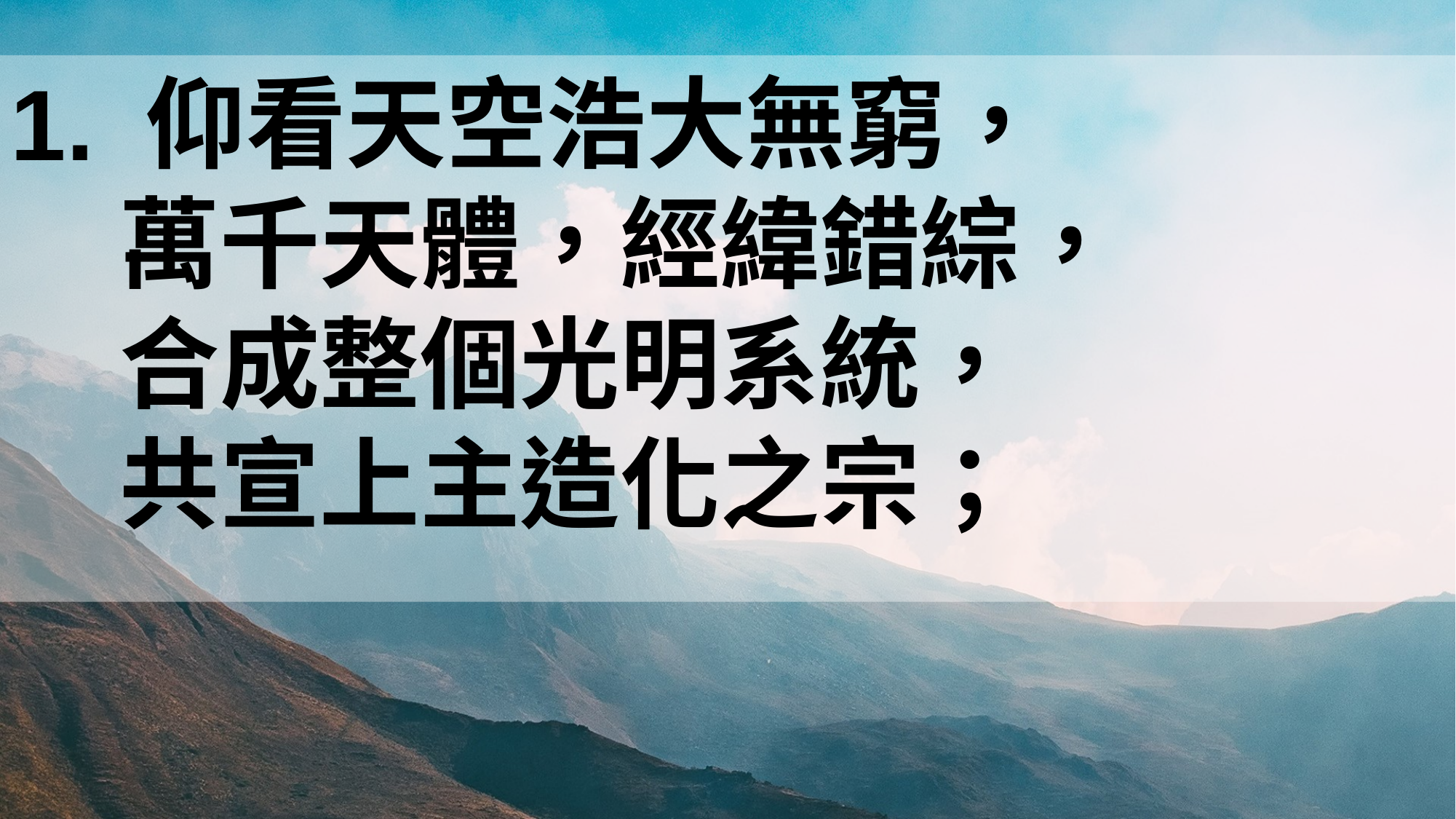

1. 仰看天空浩大無窮，
	萬千天體，經緯錯綜，
	合成整個光明系統，
	共宣上主造化之宗；